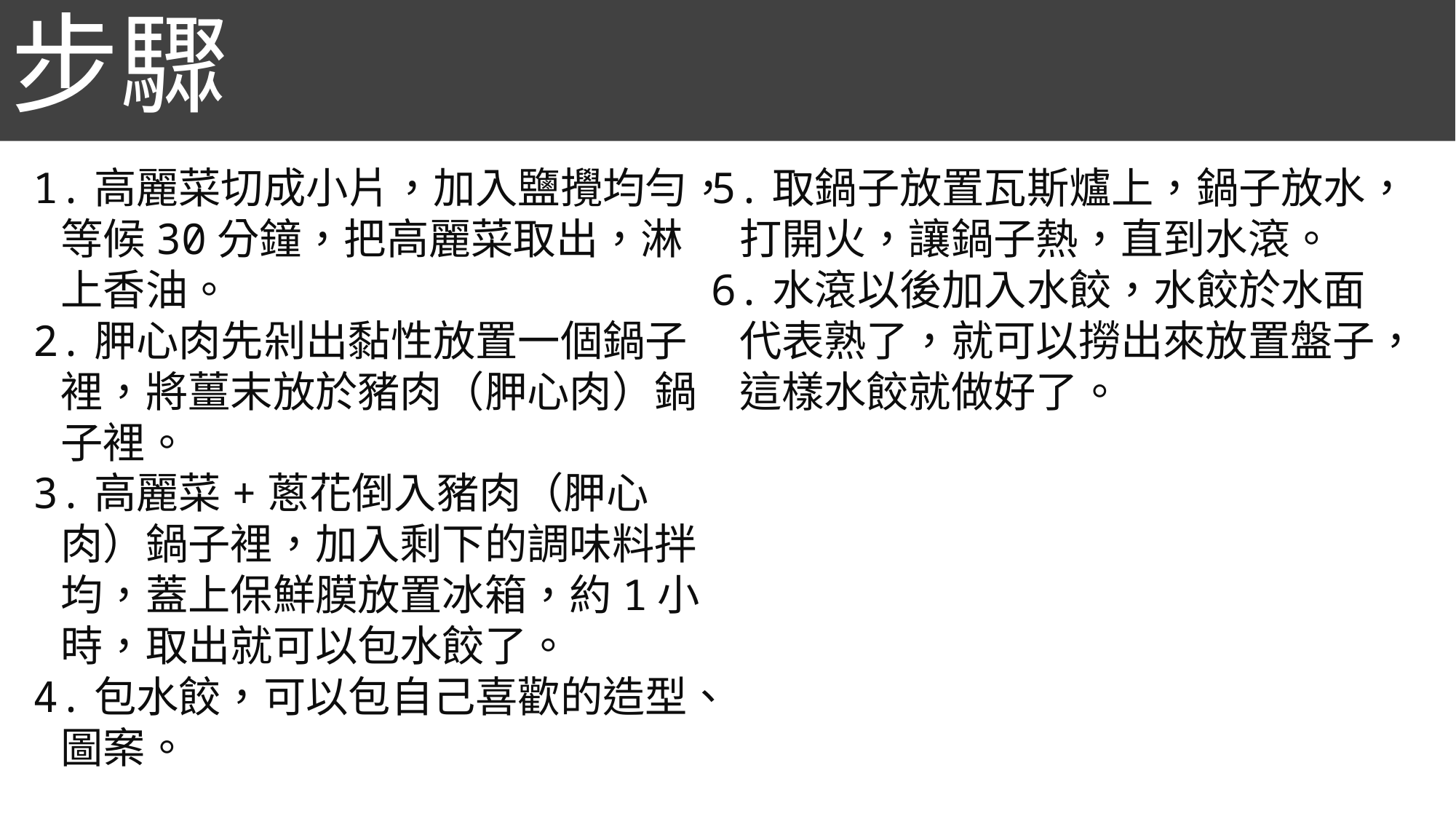

步驟
1.高麗菜切成小片，加入鹽攪均勻，等候30分鐘，把高麗菜取出，淋上香油。
2.胛心肉先剁出黏性放置一個鍋子裡，將薑末放於豬肉（胛心肉）鍋子裡。
3.高麗菜+蔥花倒入豬肉（胛心肉）鍋子裡，加入剩下的調味料拌均，蓋上保鮮膜放置冰箱，約1小時，取出就可以包水餃了。
4.包水餃，可以包自己喜歡的造型、圖案。
5.取鍋子放置瓦斯爐上，鍋子放水，打開火，讓鍋子熱，直到水滾。
6.水滾以後加入水餃，水餃於水面代表熟了，就可以撈出來放置盤子，這樣水餃就做好了。